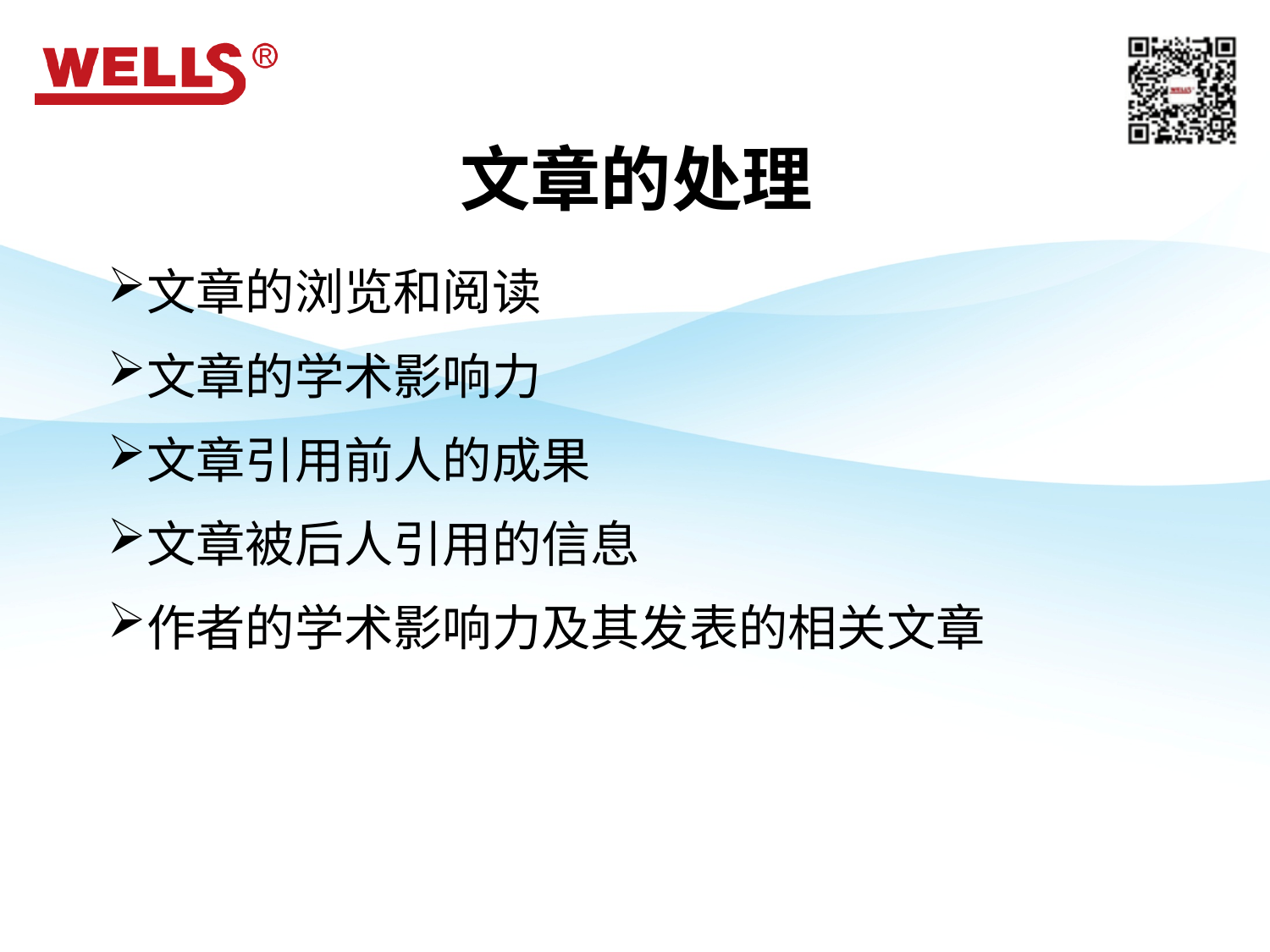

文章的处理
文章的浏览和阅读
文章的学术影响力
文章引用前人的成果
文章被后人引用的信息
作者的学术影响力及其发表的相关文章